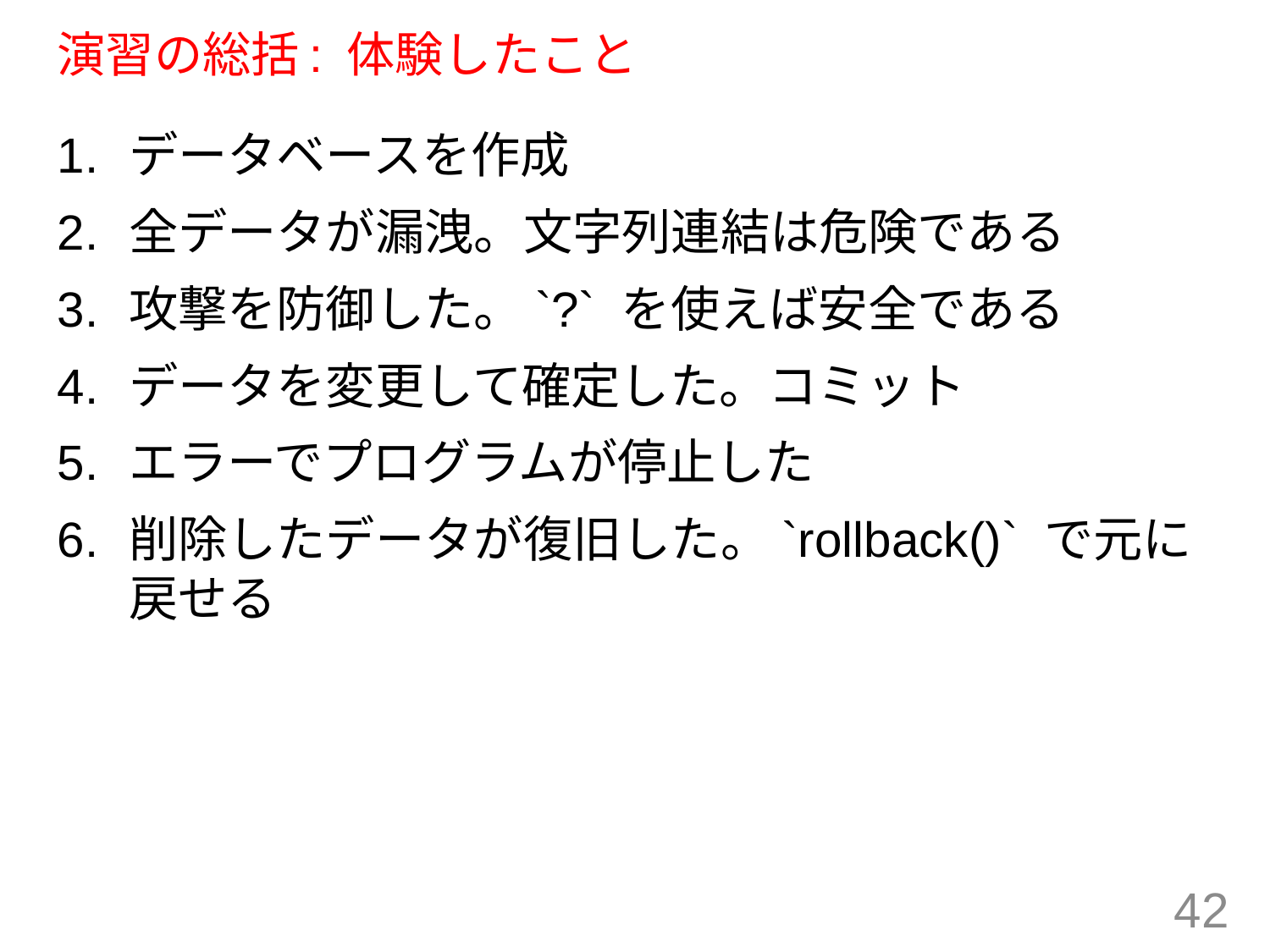

# 演習の総括: 体験したこと
データベースを作成
全データが漏洩。文字列連結は危険である
攻撃を防御した。`?` を使えば安全である
データを変更して確定した。コミット
エラーでプログラムが停止した
削除したデータが復旧した。`rollback()` で元に戻せる
42